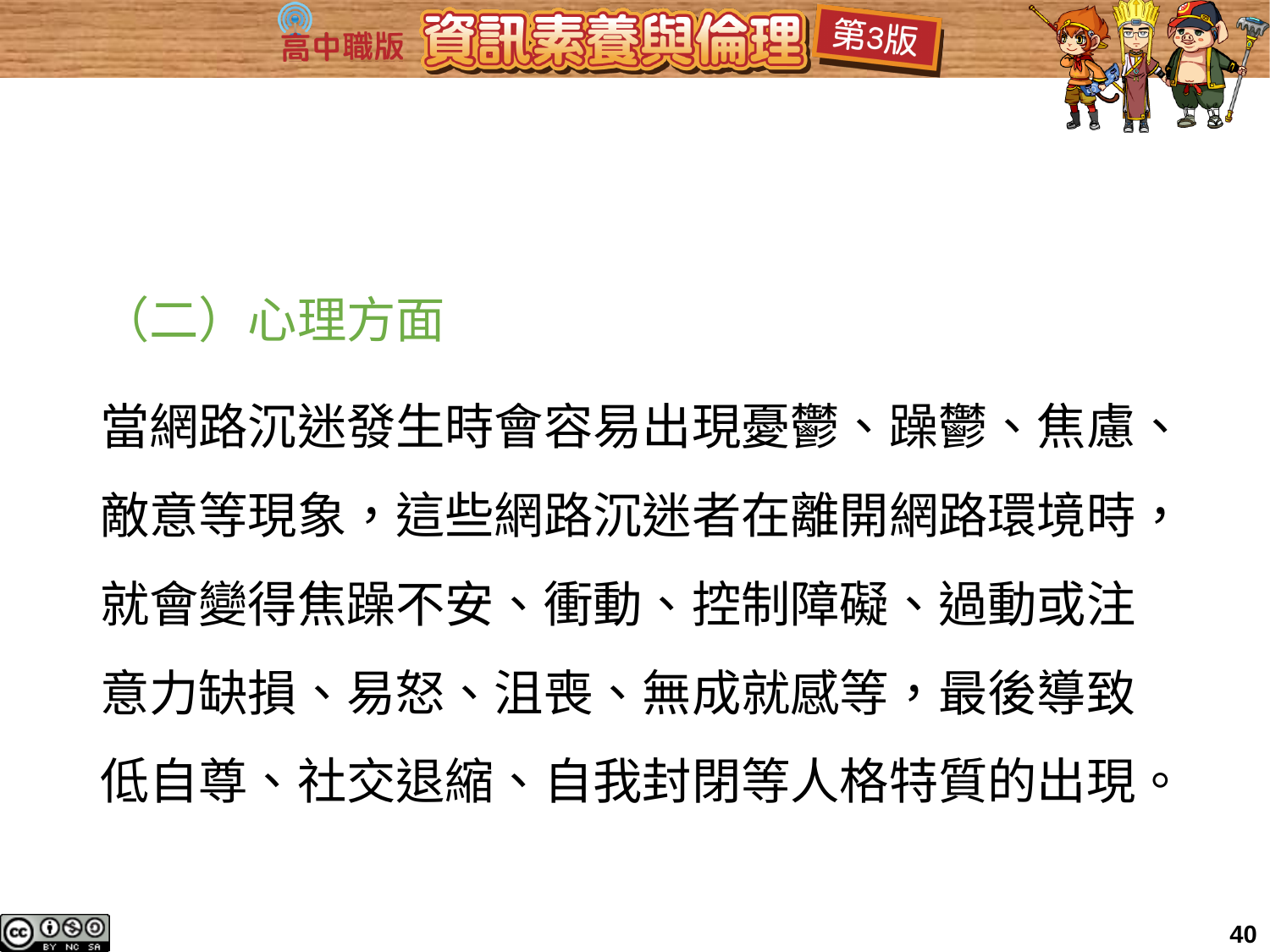

#
（二）心理方面
當網路沉迷發生時會容易出現憂鬱、躁鬱、焦慮、敵意等現象，這些網路沉迷者在離開網路環境時，就會變得焦躁不安、衝動、控制障礙、過動或注意力缺損、易怒、沮喪、無成就感等，最後導致低自尊、社交退縮、自我封閉等人格特質的出現。

40